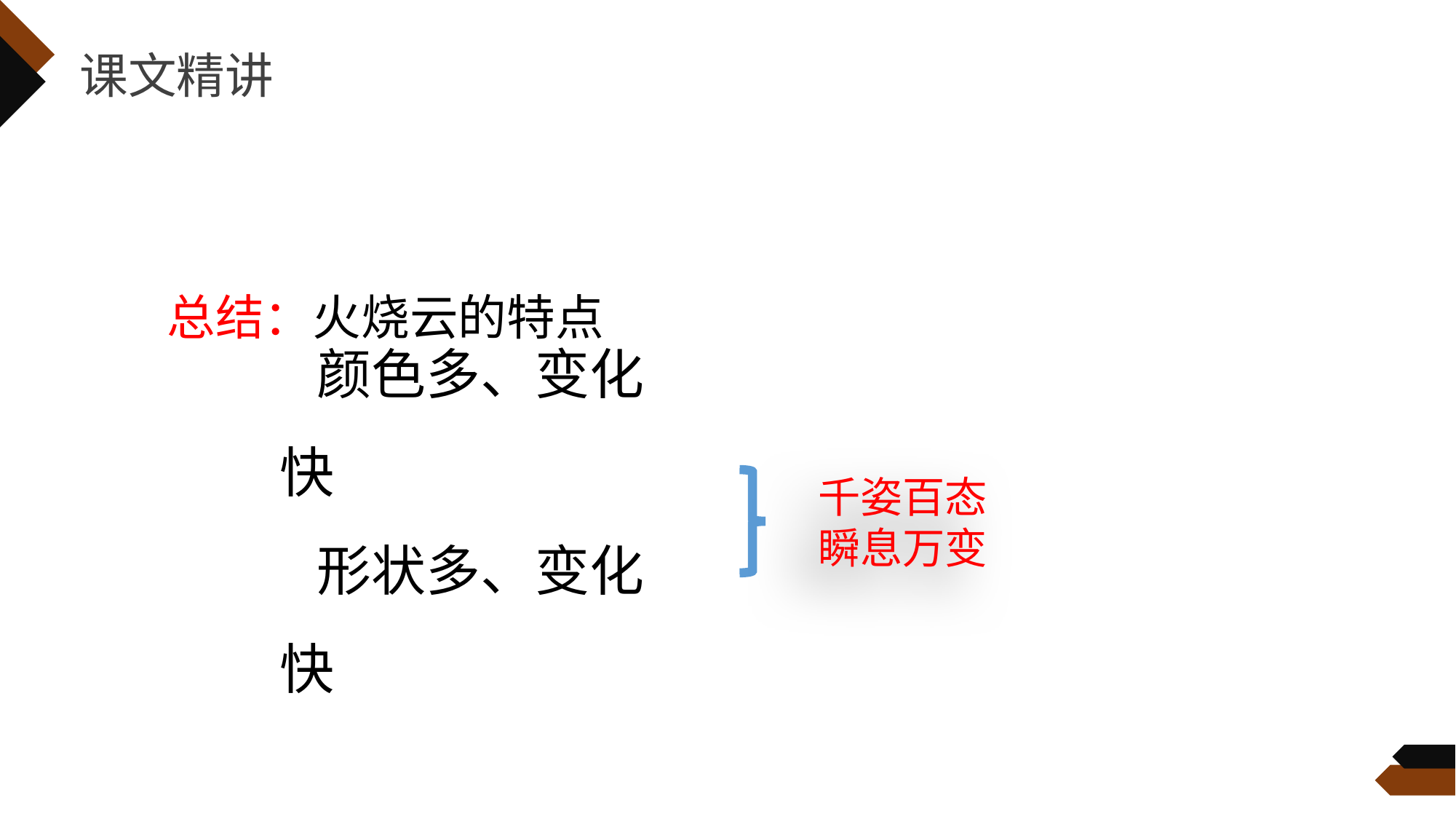

课文精讲
  总结：火烧云的特点
颜色多、变化快
形状多、变化快
千姿百态瞬息万变